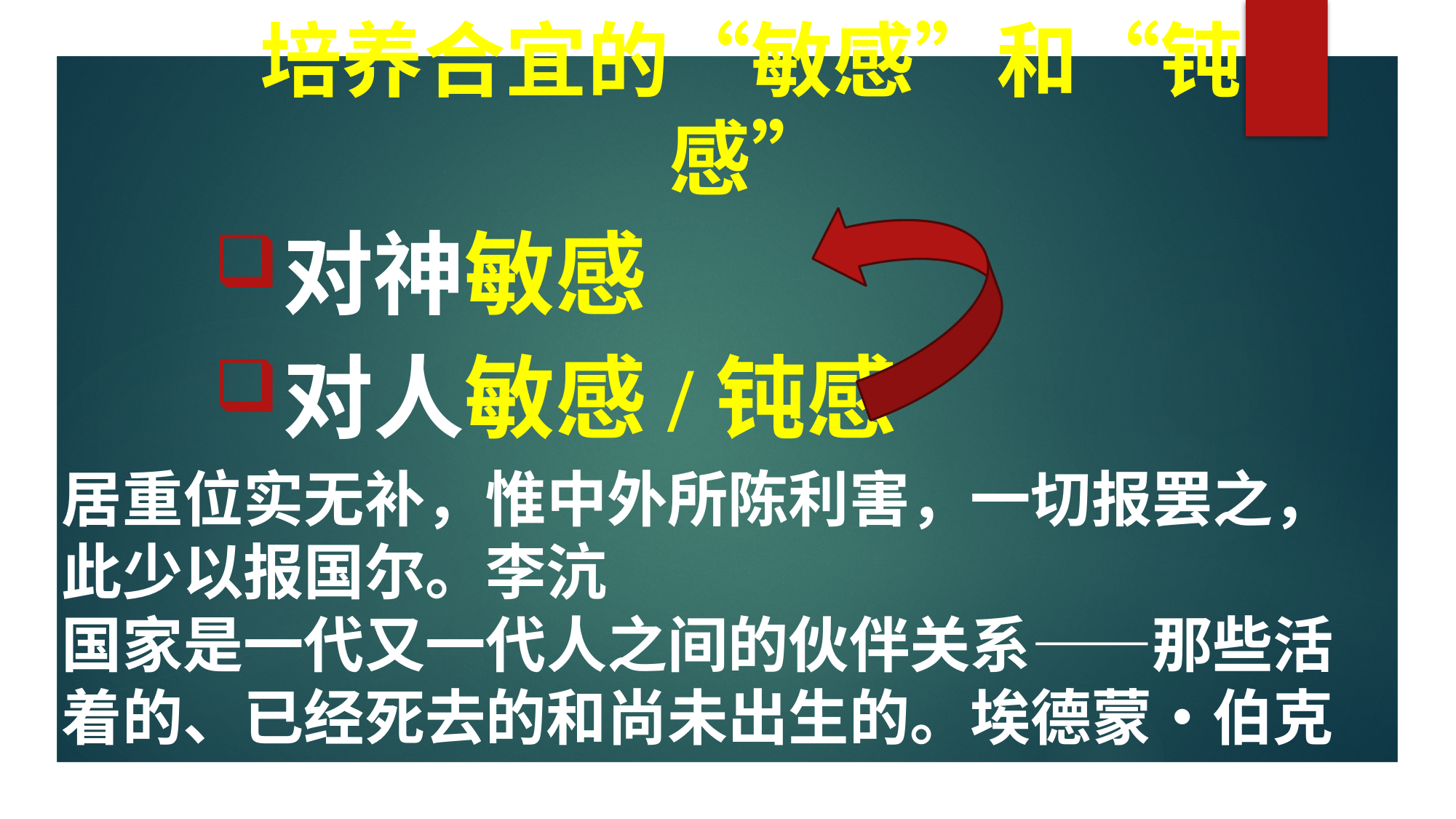

# 培养合宜的“敏感”和“钝感”

对神敏感
对人敏感/钝感
居重位实无补，惟中外所陈利害，一切报罢之，此少以报国尔。李沆
国家是一代又一代人之间的伙伴关系——那些活着的、已经死去的和尚未出生的。埃德蒙•伯克